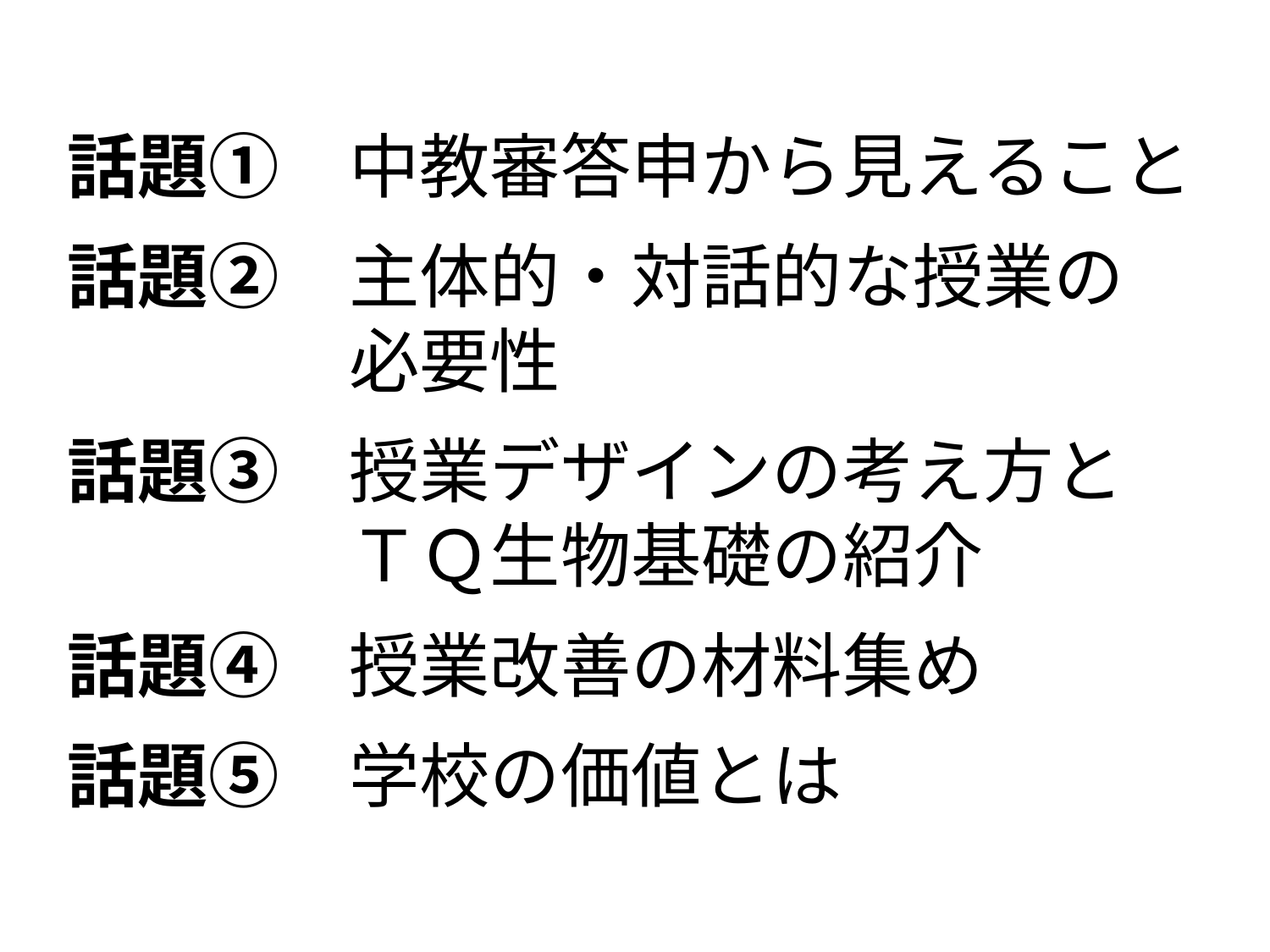

話題①　中教審答申から見えること

話題②　主体的・対話的な授業の
　　　　必要性

話題③　授業デザインの考え方と
　　　　ＴＱ生物基礎の紹介

話題④　授業改善の材料集め

話題⑤　学校の価値とは